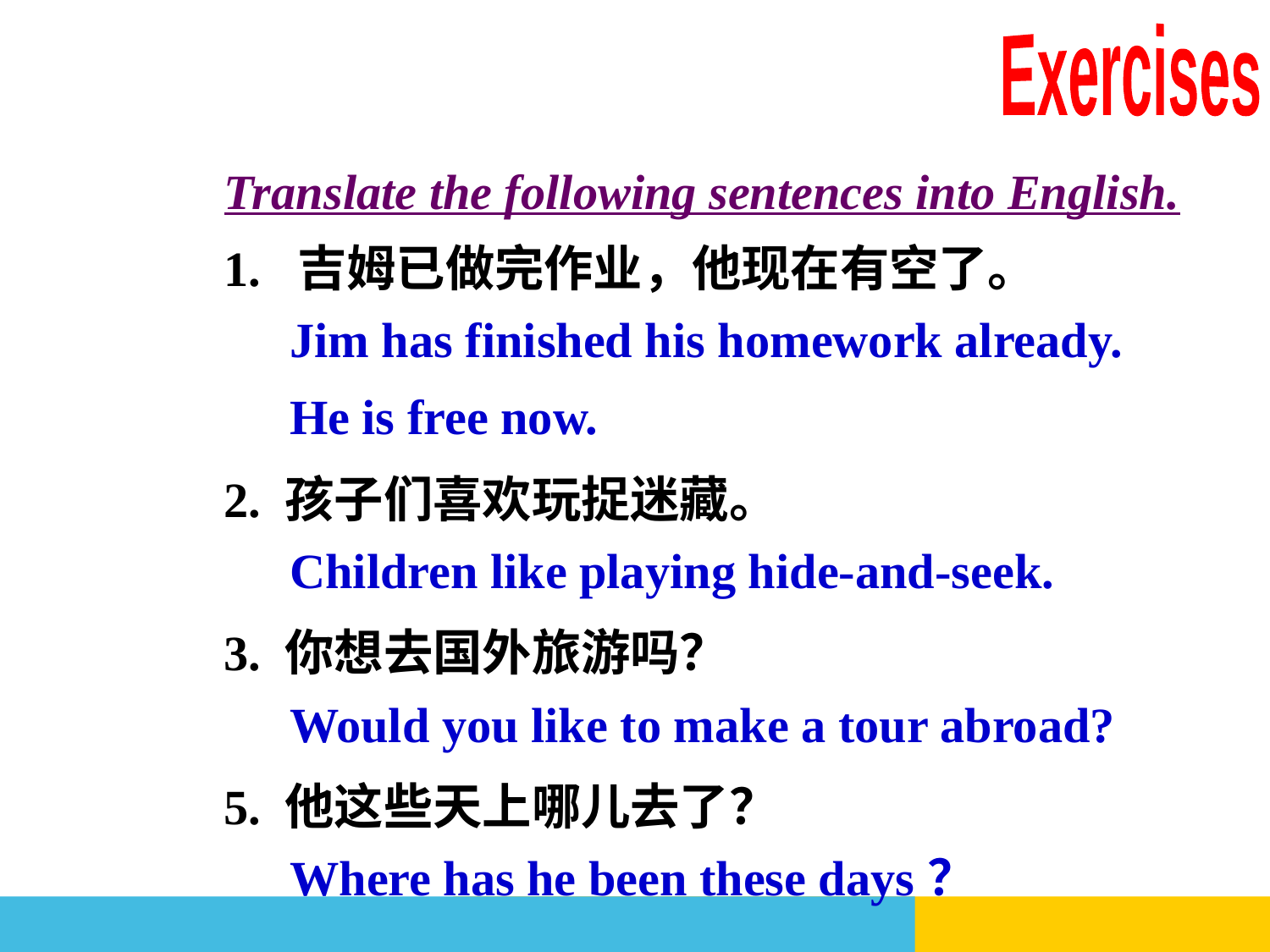

Exercises
Translate the following sentences into English.
1.  吉姆已做完作业，他现在有空了。

2. 孩子们喜欢玩捉迷藏。

3. 你想去国外旅游吗？

5. 他这些天上哪儿去了？
Jim has finished his homework already.
He is free now.

Children like playing hide-and-seek.

Would you like to make a tour abroad?

Where has he been these days？